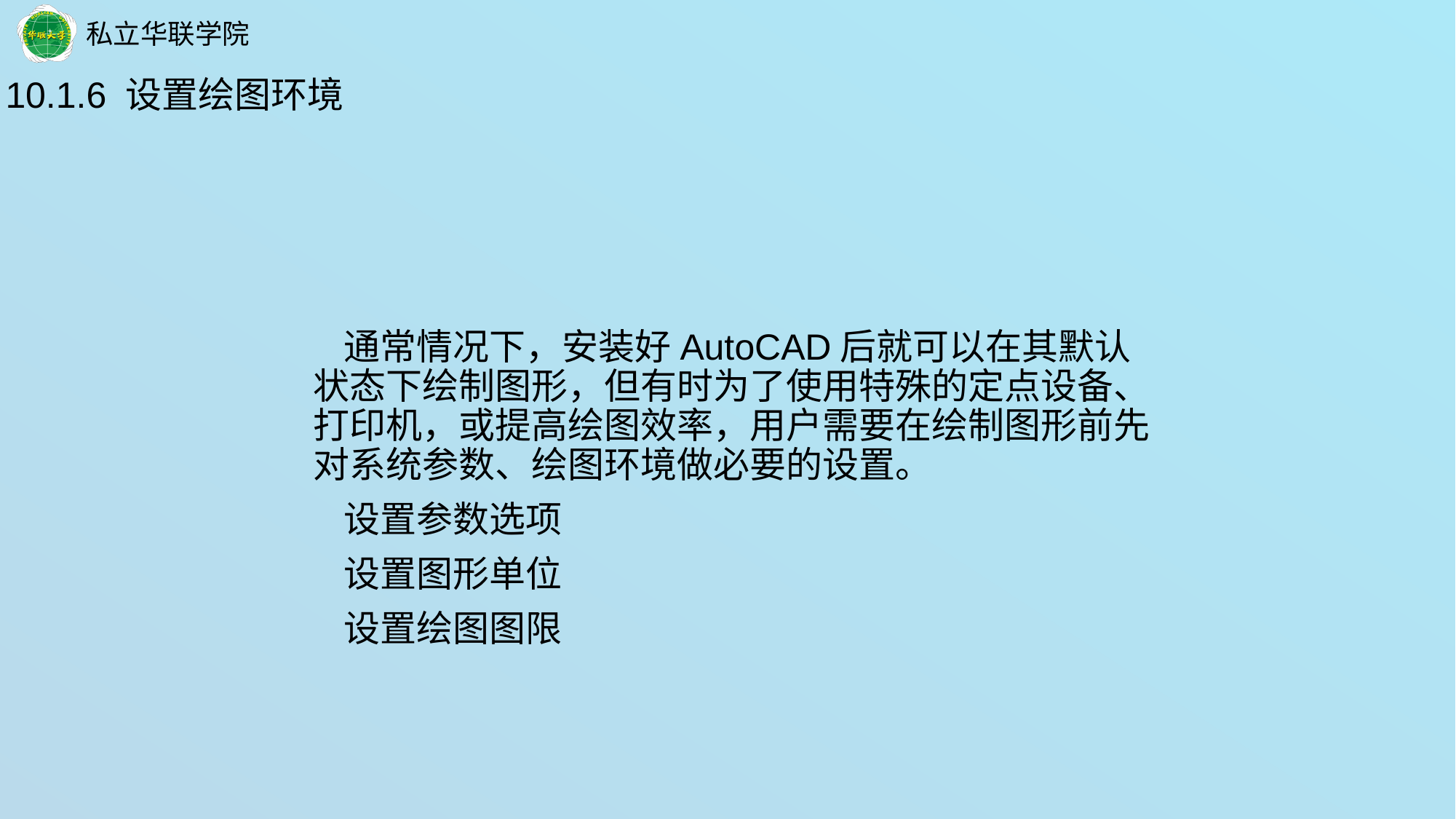

10.1.6 设置绘图环境
      通常情况下，安装好AutoCAD后就可以在其默认状态下绘制图形，但有时为了使用特殊的定点设备、打印机，或提高绘图效率，用户需要在绘制图形前先对系统参数、绘图环境做必要的设置。
      设置参数选项
      设置图形单位
      设置绘图图限